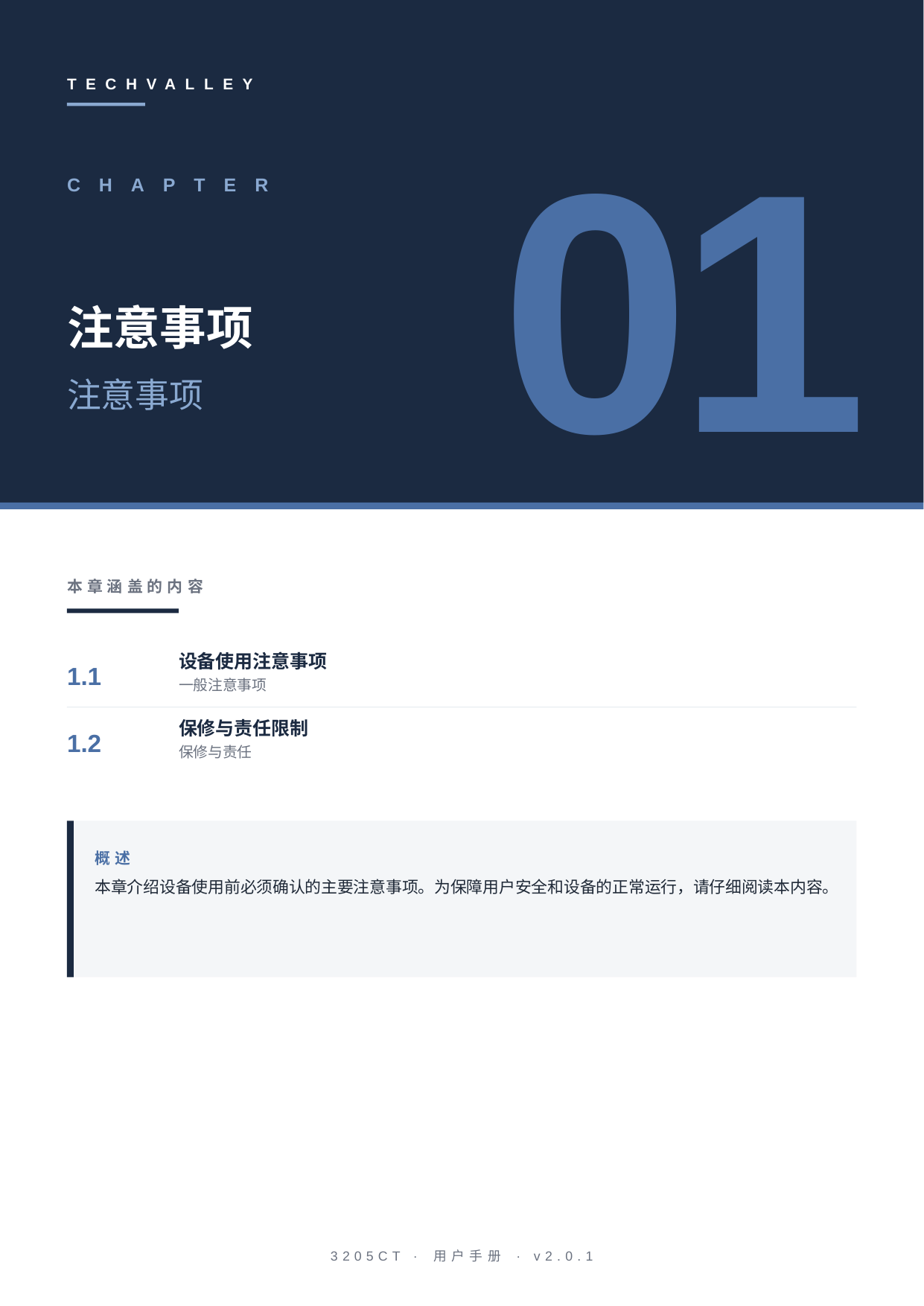

TECHVALLEY

01
CHAPTER
注意事项
注意事项

本章涵盖的内容

1.1
设备使用注意事项
一般注意事项

1.2
保修与责任限制
保修与责任

概述
本章介绍设备使用前必须确认的主要注意事项。为保障用户安全和设备的正常运行，请仔细阅读本内容。
3205CT · 用户手册 · v2.0.1